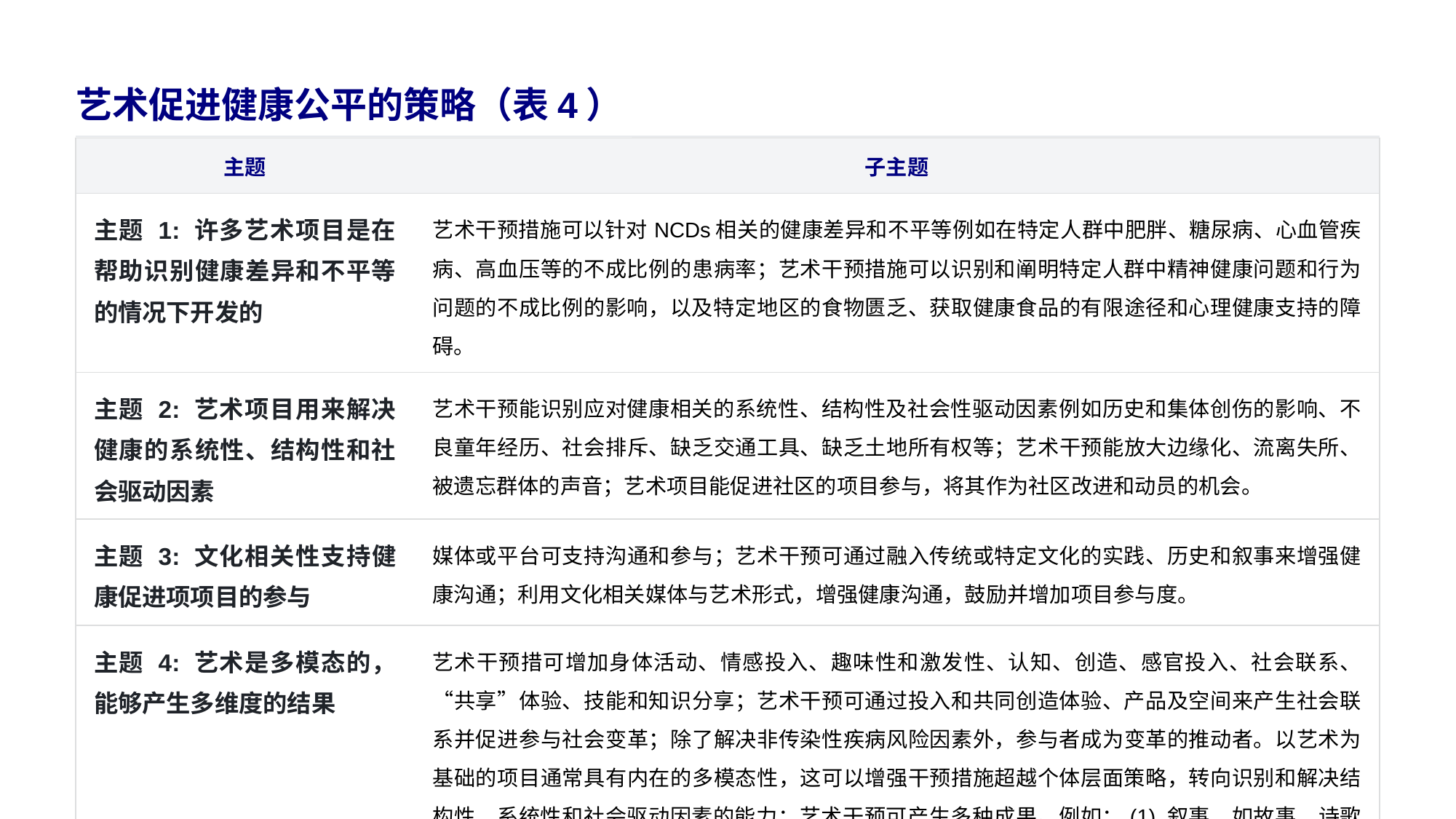

艺术促进健康公平的策略（表4）
| 主题 | 子主题 |
| --- | --- |
| 主题 1: 许多艺术项目是在帮助识别健康差异和不平等的情况下开发的 | 艺术干预措施可以针对NCDs相关的健康差异和不平等例如在特定人群中肥胖、糖尿病、心血管疾病、高血压等的不成比例的患病率；艺术干预措施可以识别和阐明特定人群中精神健康问题和行为问题的不成比例的影响，以及特定地区的食物匮乏、获取健康食品的有限途径和心理健康支持的障碍。 |
| 主题 2: 艺术项目用来解决健康的系统性、结构性和社会驱动因素 | 艺术干预能识别应对健康相关的系统性、结构性及社会性驱动因素例如历史和集体创伤的影响、不良童年经历、社会排斥、缺乏交通工具、缺乏土地所有权等；艺术干预能放大边缘化、流离失所、被遗忘群体的声音；艺术项目能促进社区的项目参与，将其作为社区改进和动员的机会。 |
| 主题 3: 文化相关性支持健康促进项项目的参与 | 媒体或平台可支持沟通和参与；艺术干预可通过融入传统或特定文化的实践、历史和叙事来增强健康沟通；利用文化相关媒体与艺术形式，增强健康沟通，鼓励并增加项目参与度。 |
| 主题 4: 艺术是多模态的，能够产生多维度的结果 | 艺术干预措可增加身体活动、情感投入、趣味性和激发性、认知、创造、感官投入、社会联系、“共享”体验、技能和知识分享；艺术干预可通过投入和共同创造体验、产品及空间来产生社会联系并促进参与社会变革；除了解决非传染性疾病风险因素外，参与者成为变革的推动者。以艺术为基础的项目通常具有内在的多模态性，这可以增强干预措施超越个体层面策略，转向识别和解决结构性、系统性和社会驱动因素的能力；艺术干预可产生多种成果。例如：(1) 叙事，如故事、诗歌和戏剧，可以影响地方健康知识、系统和政策；(2) 社区空间，如花园或艺术展览，可以提供持续的集会和组织机会，以应对结构和系统驱动因素；(3) 教育或行为策略，可以创造新的知识、态度或健康行为改变。 |